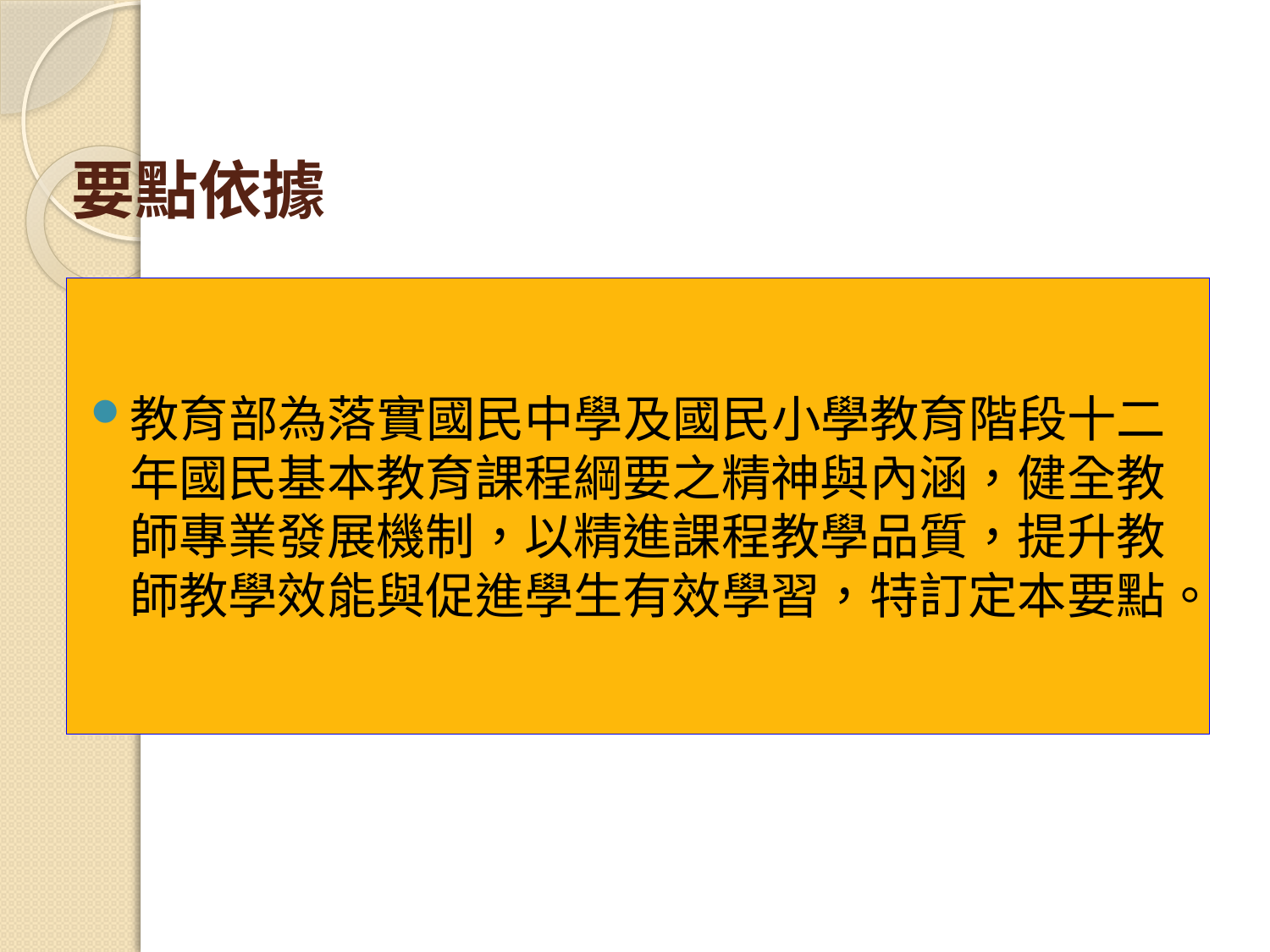

# 要點依據

教育部為落實國民中學及國民小學教育階段十二年國民基本教育課程綱要之精神與內涵，健全教師專業發展機制，以精進課程教學品質，提升教師教學效能與促進學生有效學習，特訂定本要點。